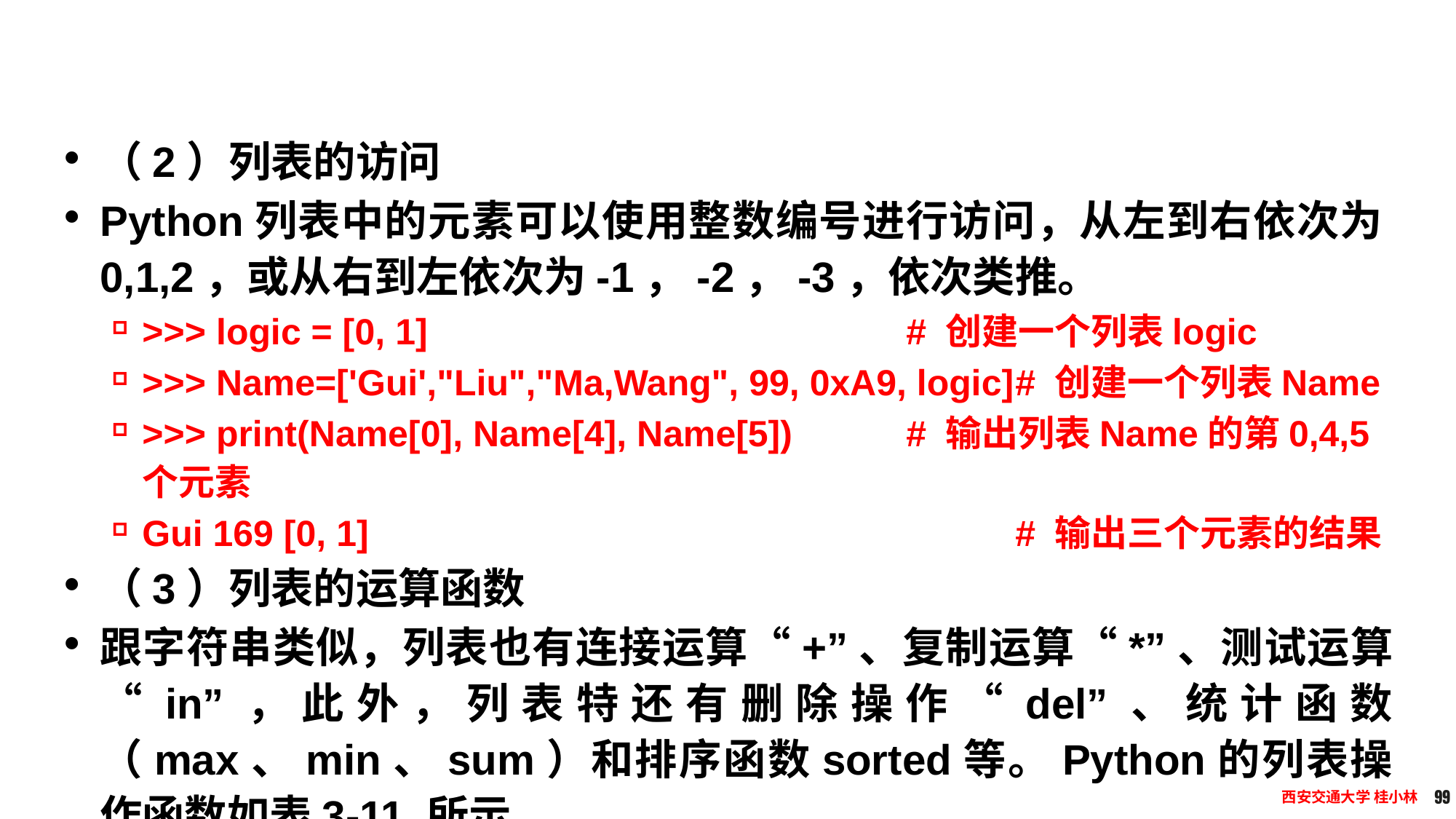

#
（2）列表的访问
Python列表中的元素可以使用整数编号进行访问，从左到右依次为0,1,2，或从右到左依次为-1，-2，-3，依次类推。
>>> logic = [0, 1]					# 创建一个列表logic
>>> Name=['Gui',"Liu","Ma,Wang", 99, 0xA9, logic]	# 创建一个列表Name
>>> print(Name[0], Name[4], Name[5])  	# 输出列表Name的第0,4,5个元素
Gui 169 [0, 1]						# 输出三个元素的结果
（3）列表的运算函数
跟字符串类似，列表也有连接运算“+”、复制运算“*”、测试运算“in”，此外，列表特还有删除操作“del”、统计函数（max、min、sum）和排序函数sorted等。Python的列表操作函数如表3-11 所示